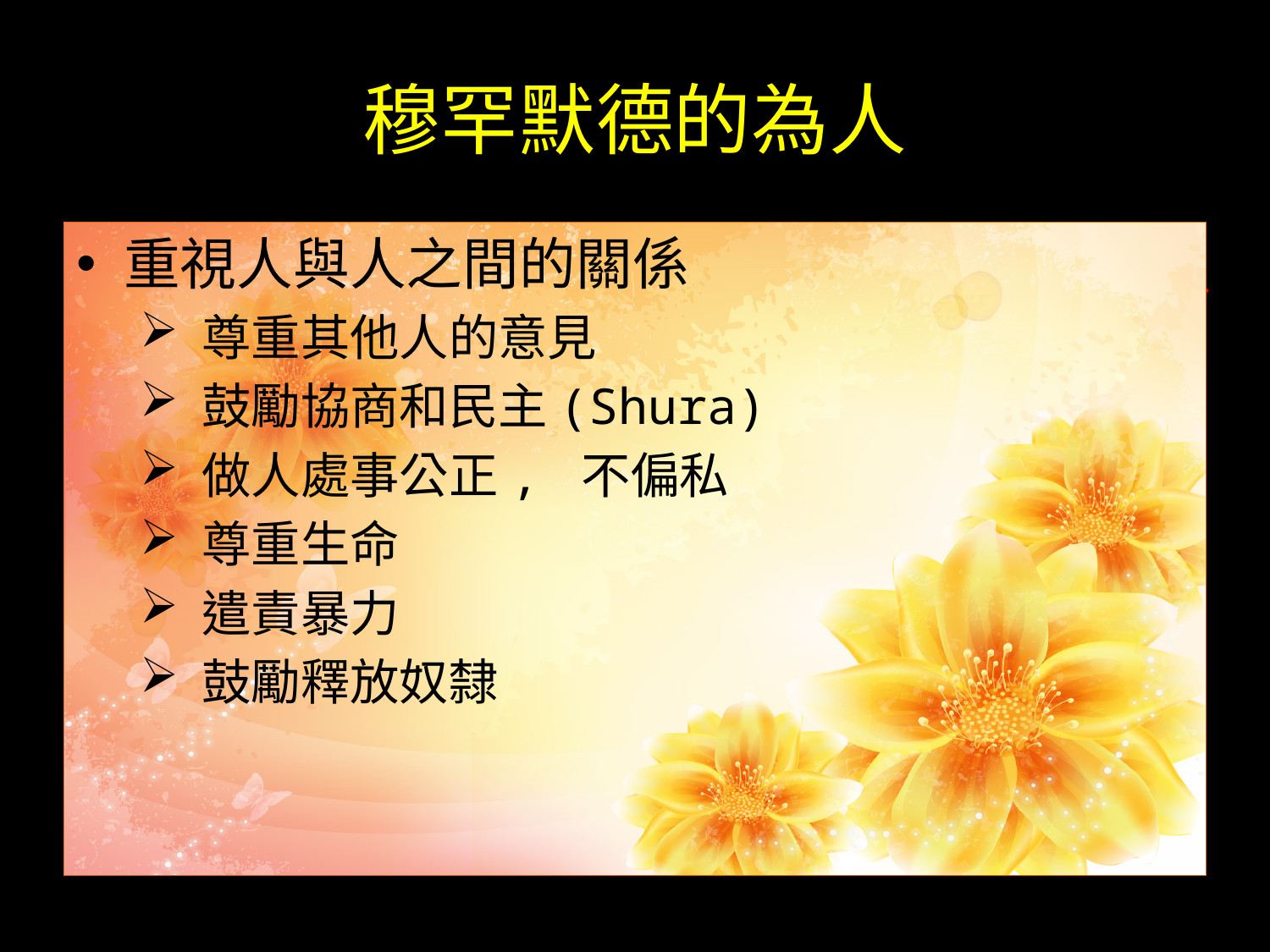

# 穆罕默德的為人
重視人與人之間的關係
 尊重其他人的意見
 鼓勵協商和民主(Shura)
 做人處事公正, 不偏私
 尊重生命
 遣責暴力
 鼓勵釋放奴隸